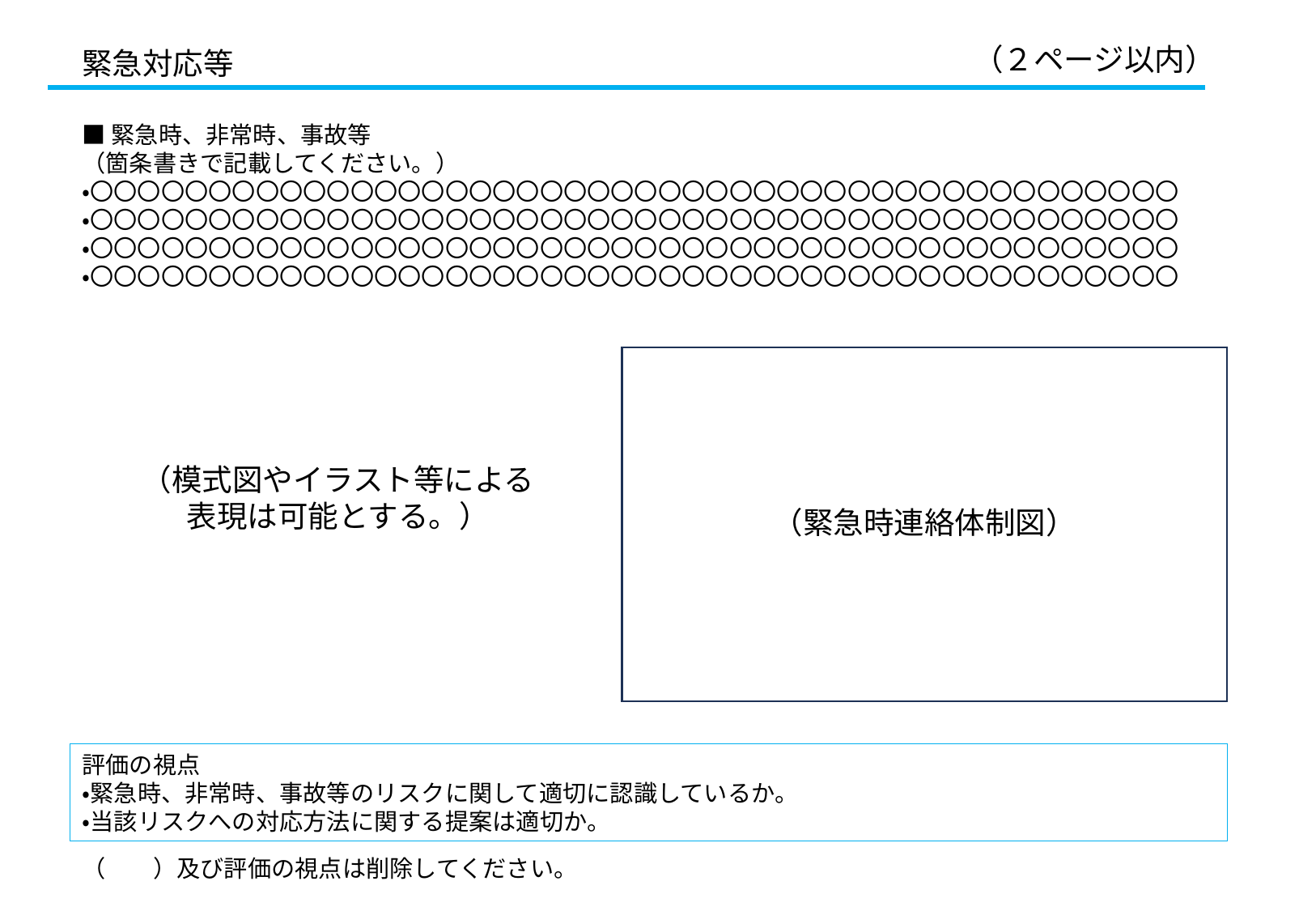

（２ページ以内）
緊急対応等
■緊急時、非常時、事故等
（箇条書きで記載してください。）
・〇〇〇〇〇〇〇〇〇〇〇〇〇〇〇〇〇〇〇〇〇〇〇〇〇〇〇〇〇〇〇〇〇〇〇〇〇〇〇〇〇〇〇〇〇〇
・〇〇〇〇〇〇〇〇〇〇〇〇〇〇〇〇〇〇〇〇〇〇〇〇〇〇〇〇〇〇〇〇〇〇〇〇〇〇〇〇〇〇〇〇〇〇
・〇〇〇〇〇〇〇〇〇〇〇〇〇〇〇〇〇〇〇〇〇〇〇〇〇〇〇〇〇〇〇〇〇〇〇〇〇〇〇〇〇〇〇〇〇〇
・〇〇〇〇〇〇〇〇〇〇〇〇〇〇〇〇〇〇〇〇〇〇〇〇〇〇〇〇〇〇〇〇〇〇〇〇〇〇〇〇〇〇〇〇〇〇

（模式図やイラスト等による表現は可能とする。）
（緊急時連絡体制図）
評価の視点
・緊急時、非常時、事故等のリスクに関して適切に認識しているか。
・当該リスクへの対応方法に関する提案は適切か。
（　　）及び評価の視点は削除してください。